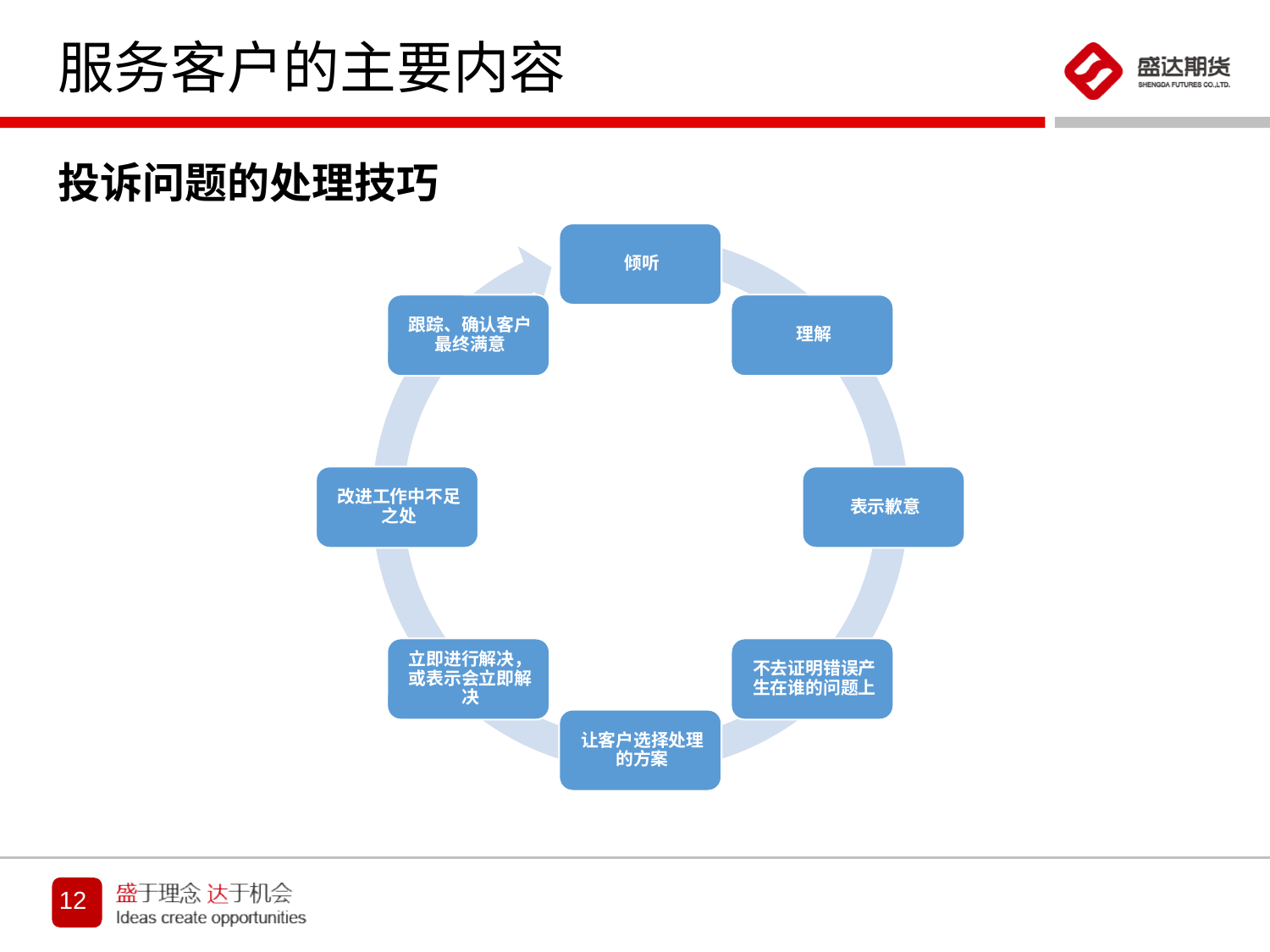

# 服务客户的主要内容
投诉问题的处理技巧
倾听
理解
表示歉意
不去证明错误产生在谁的问题上
让客户选择处理的方案
立即进行解决，或表示会立即解决
改进工作中不足之处
跟踪、确认客户最终满意